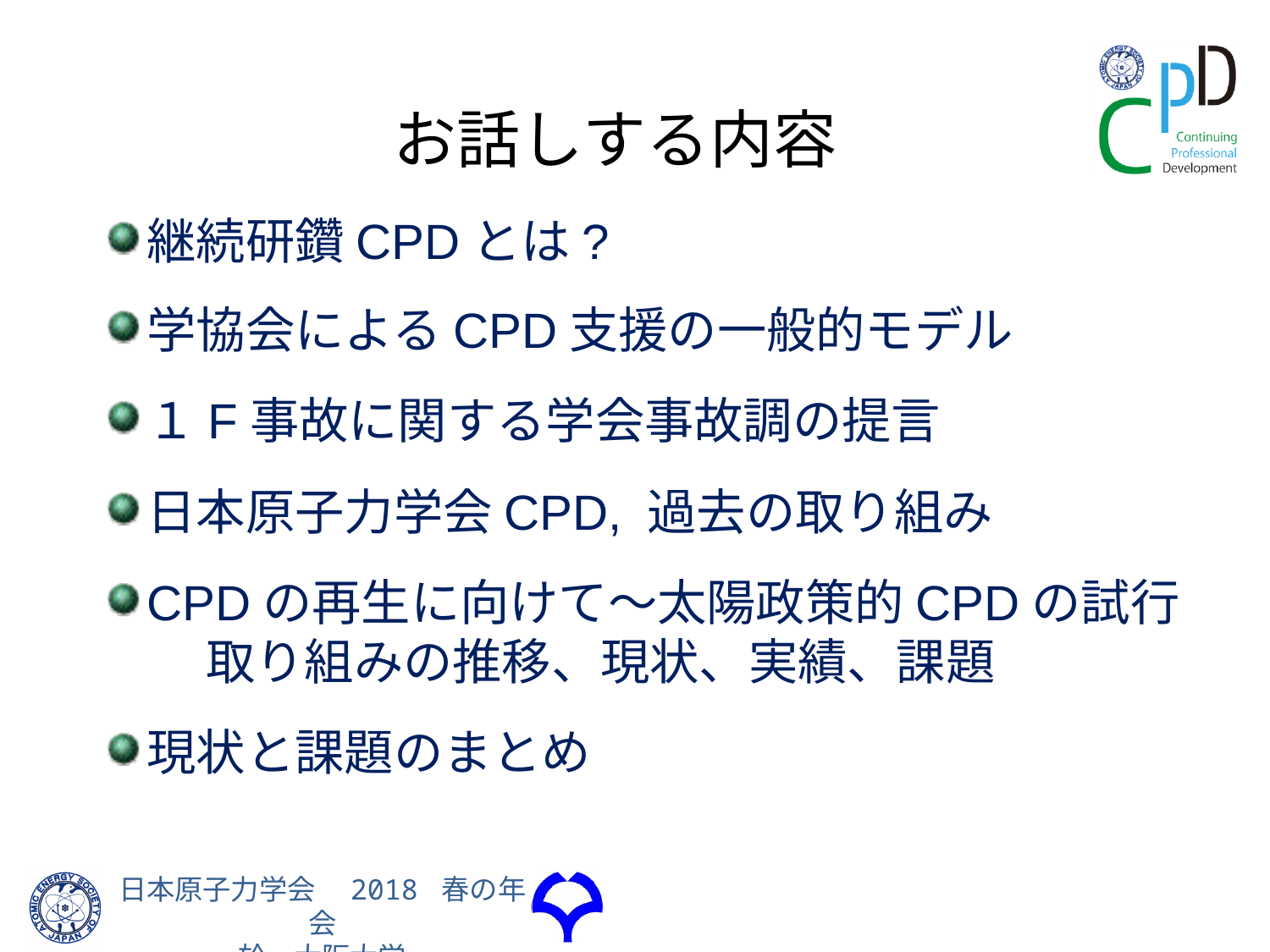

お話しする内容
継続研鑽CPDとは?

学協会によるCPD支援の一般的モデル

１F事故に関する学会事故調の提言

日本原子力学会CPD, 過去の取り組み

CPDの再生に向けて～太陽政策的CPDの試行
　　取り組みの推移、現状、実績、課題

現状と課題のまとめ